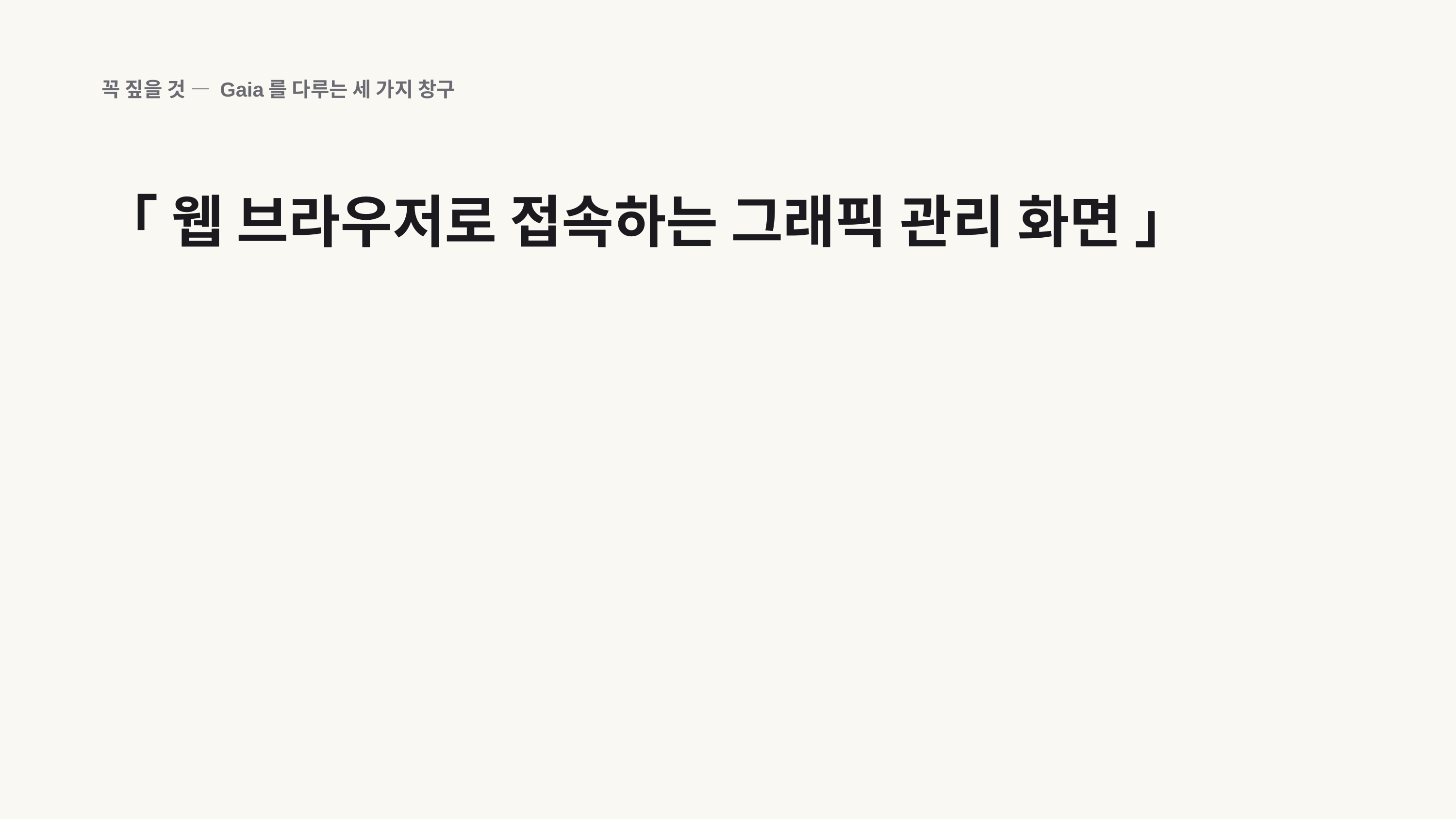

꼭 짚을 것 — Gaia를 다루는 세 가지 창구
「 웹 브라우저로 접속하는 그래픽 관리 화면 」